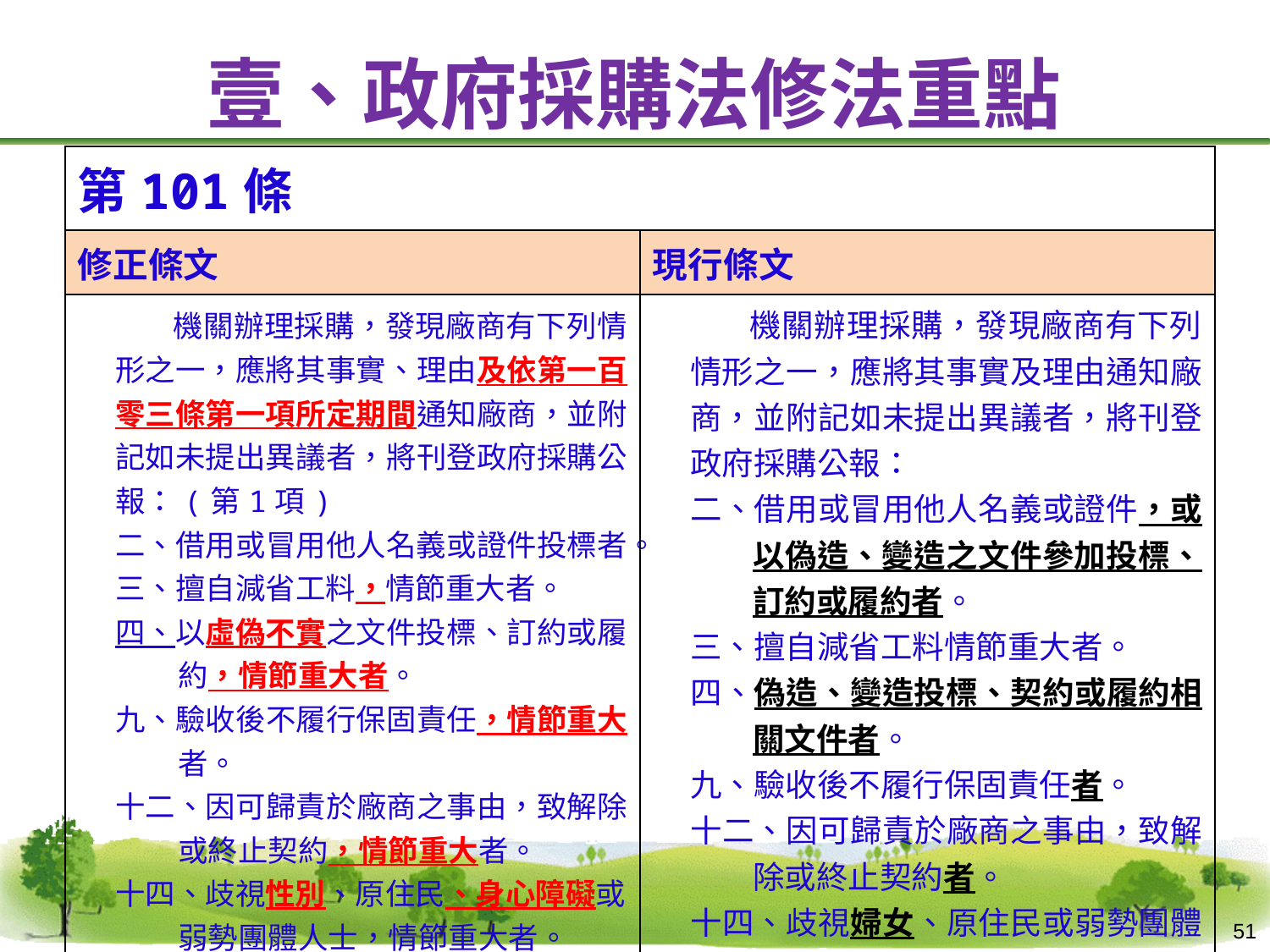

# 壹、政府採購法修法重點
| 第101條 |  |
| --- | --- |
| 修正條文 | 現行條文 |
| 機關辦理採購，發現廠商有下列情形之一，應將其事實、理由及依第一百零三條第一項所定期間通知廠商，並附記如未提出異議者，將刊登政府採購公報：(第1項) 二、借用或冒用他人名義或證件投標者。 三、擅自減省工料，情節重大者。 四、以虛偽不實之文件投標、訂約或履約，情節重大者。 九、驗收後不履行保固責任，情節重大者。 十二、因可歸責於廠商之事由，致解除或終止契約，情節重大者。 十四、歧視性別、原住民、身心障礙或弱勢團體人士，情節重大者。 十五、對採購有關人員行求、期約或交付不正利益者。 | 機關辦理採購，發現廠商有下列情形之一，應將其事實及理由通知廠商，並附記如未提出異議者，將刊登政府採購公報： 二、借用或冒用他人名義或證件，或以偽造、變造之文件參加投標、訂約或履約者。 三、擅自減省工料情節重大者。 四、偽造、變造投標、契約或履約相關文件者。 九、驗收後不履行保固責任者。 十二、因可歸責於廠商之事由，致解除或終止契約者。 十四、歧視婦女、原住民或弱勢團體人士，情節重大者。 |
51